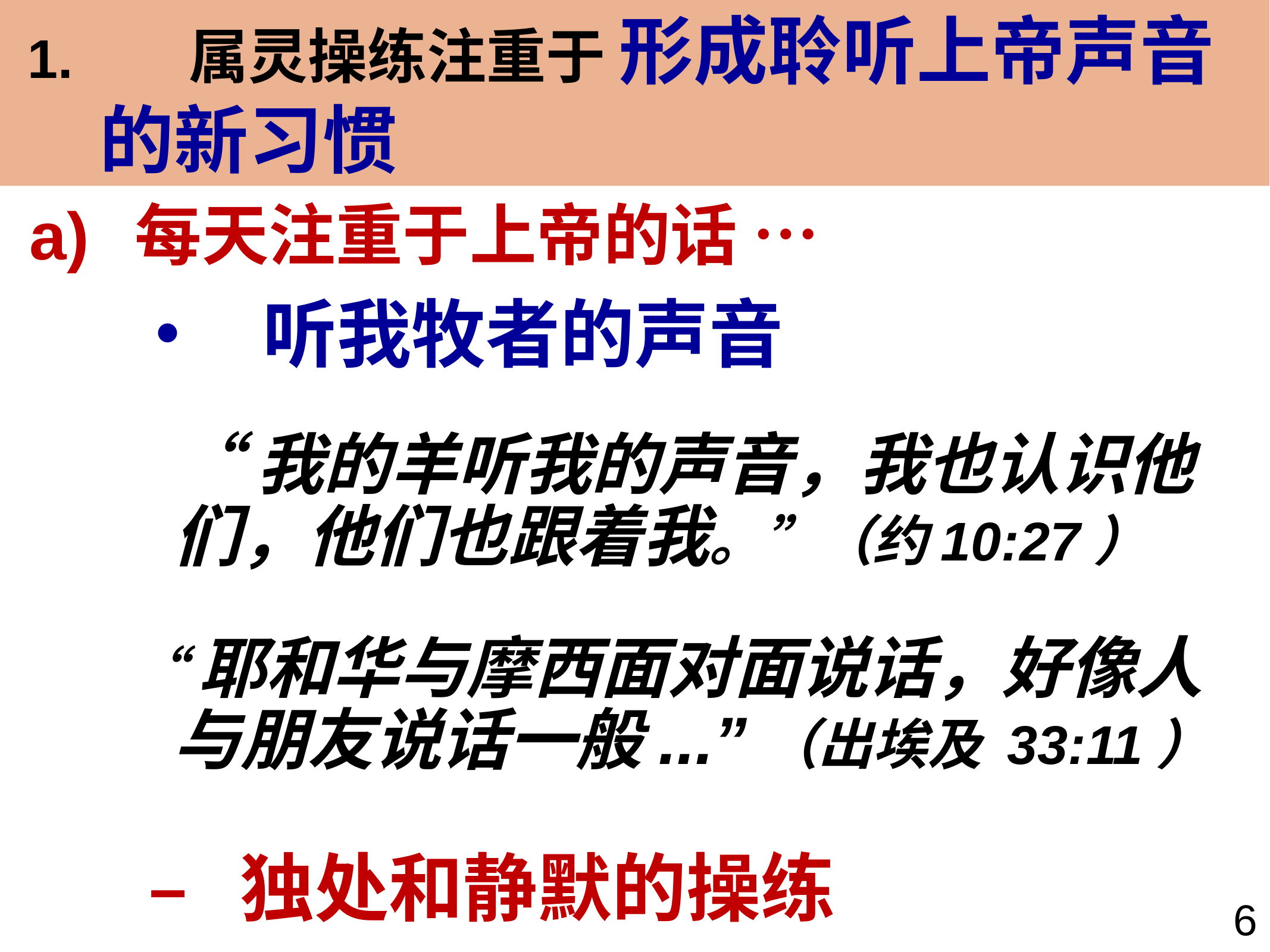

1.		属灵操练注重于 形成聆听上帝声音的新习惯
a)	每天注重于上帝的话 …
•	听我牧者的声音

	“我的羊听我的声音，我也认识他们，他们也跟着我。”（约10:27）

“耶和华与摩西面对面说话，好像人与朋友说话一般...”（出埃及 33:11）

 ‒  独处和静默的操练

6